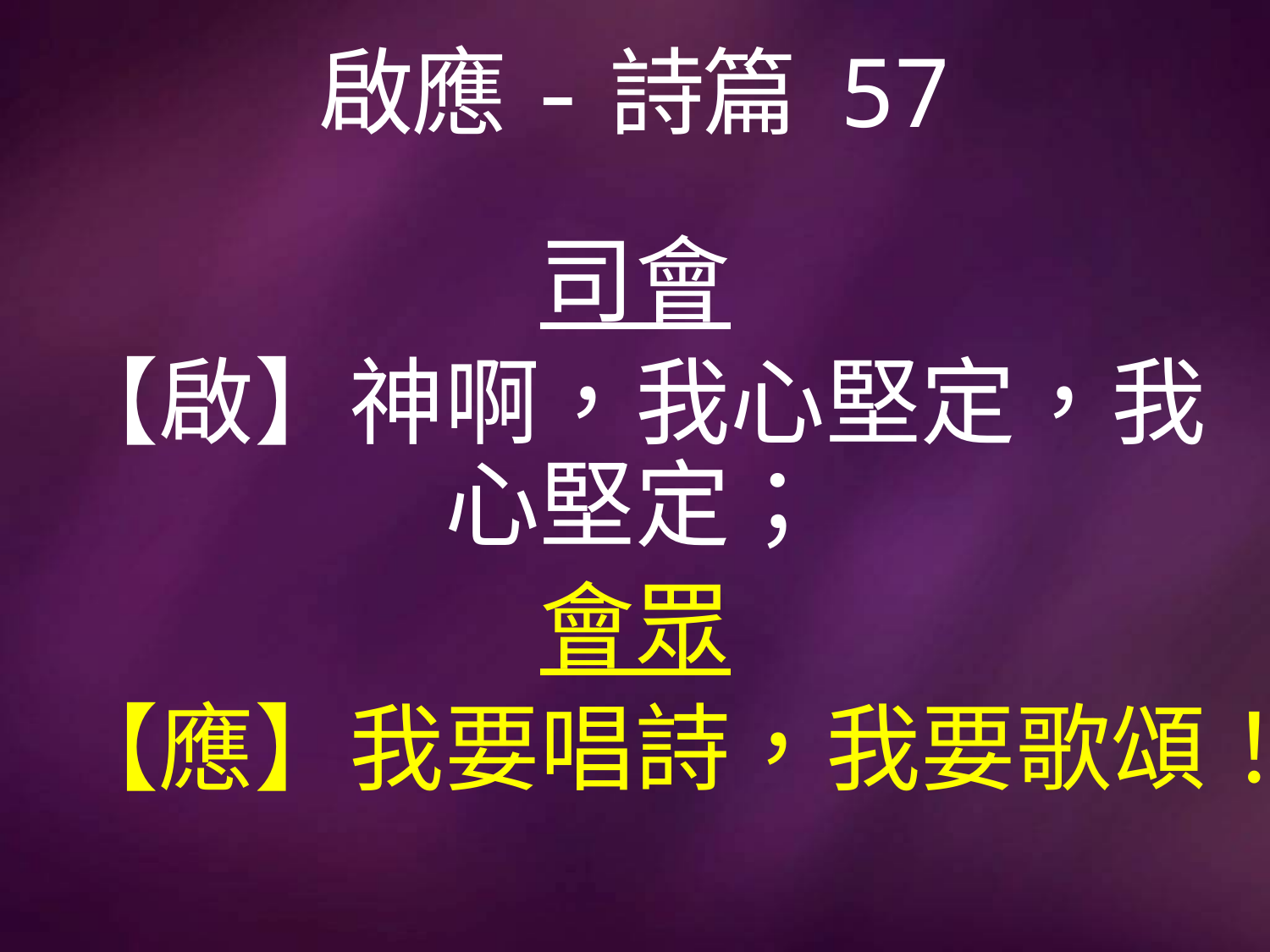

# 啟應-詩篇 57
司會
【啟】神啊，我心堅定，我心堅定；
會眾
【應】我要唱詩，我要歌頌！